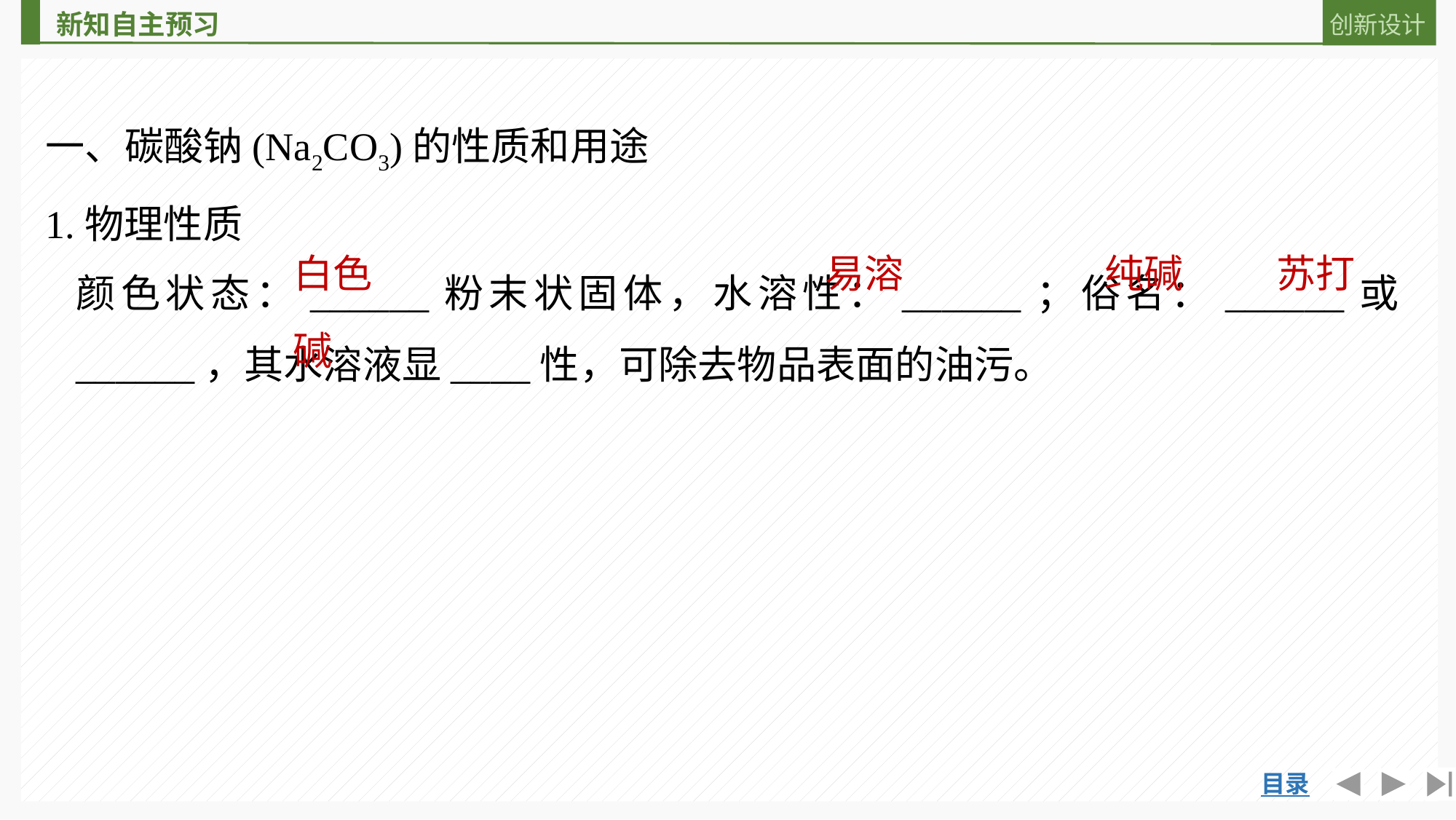

一、碳酸钠(Na2CO3)的性质和用途
1.物理性质
颜色状态：______粉末状固体，水溶性：______；俗名：______或______，其水溶液显____性，可除去物品表面的油污。
白色
易溶
纯碱
苏打
碱